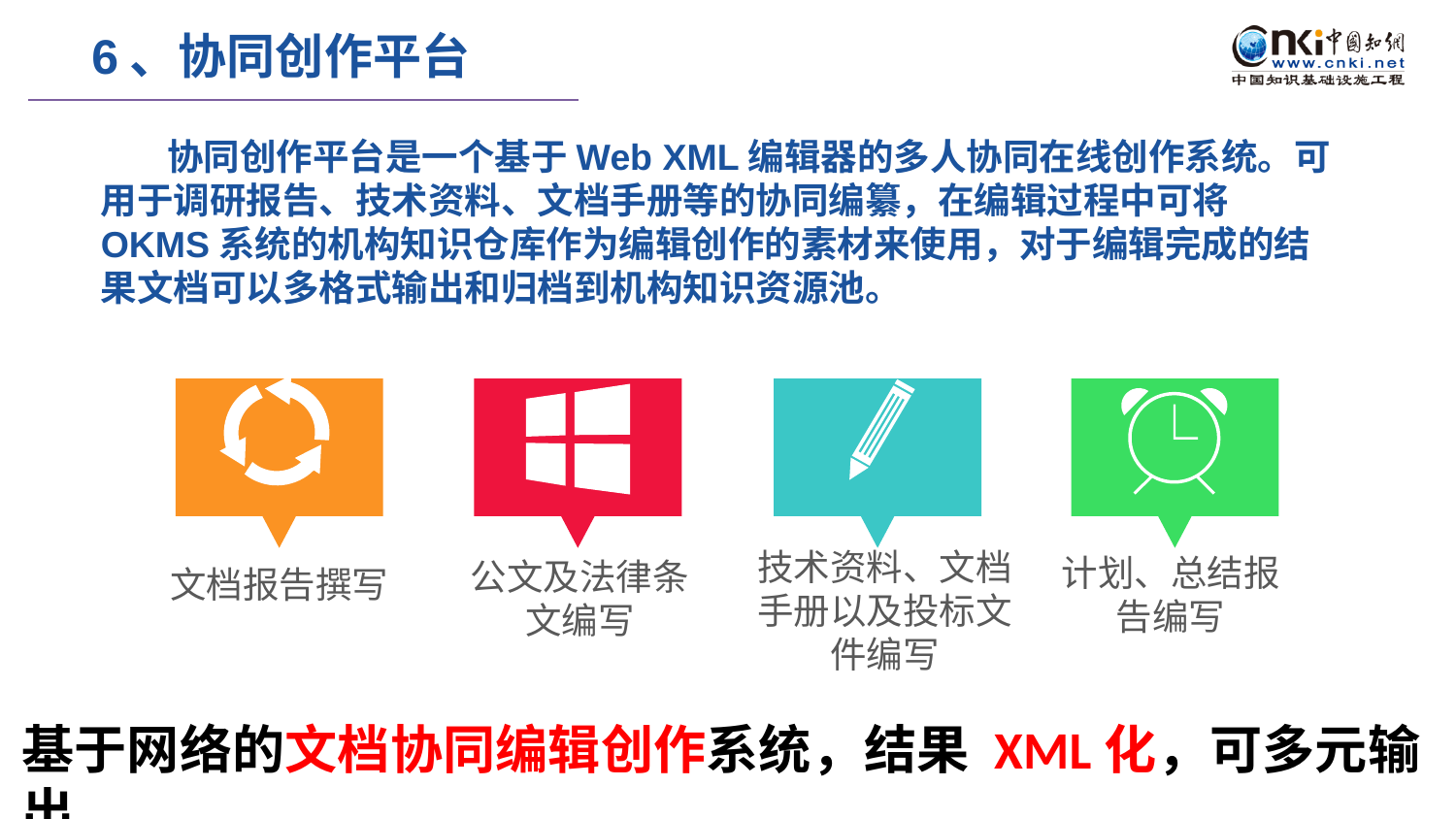

6、协同创作平台
       协同创作平台是一个基于Web XML编辑器的多人协同在线创作系统。可用于调研报告、技术资料、文档手册等的协同编纂，在编辑过程中可将OKMS系统的机构知识仓库作为编辑创作的素材来使用，对于编辑完成的结果文档可以多格式输出和归档到机构知识资源池。

技术资料、文档手册以及投标文件编写
计划、总结报告编写
公文及法律条文编写
文档报告撰写
基于网络的文档协同编辑创作系统，结果 XML化，可多元输出